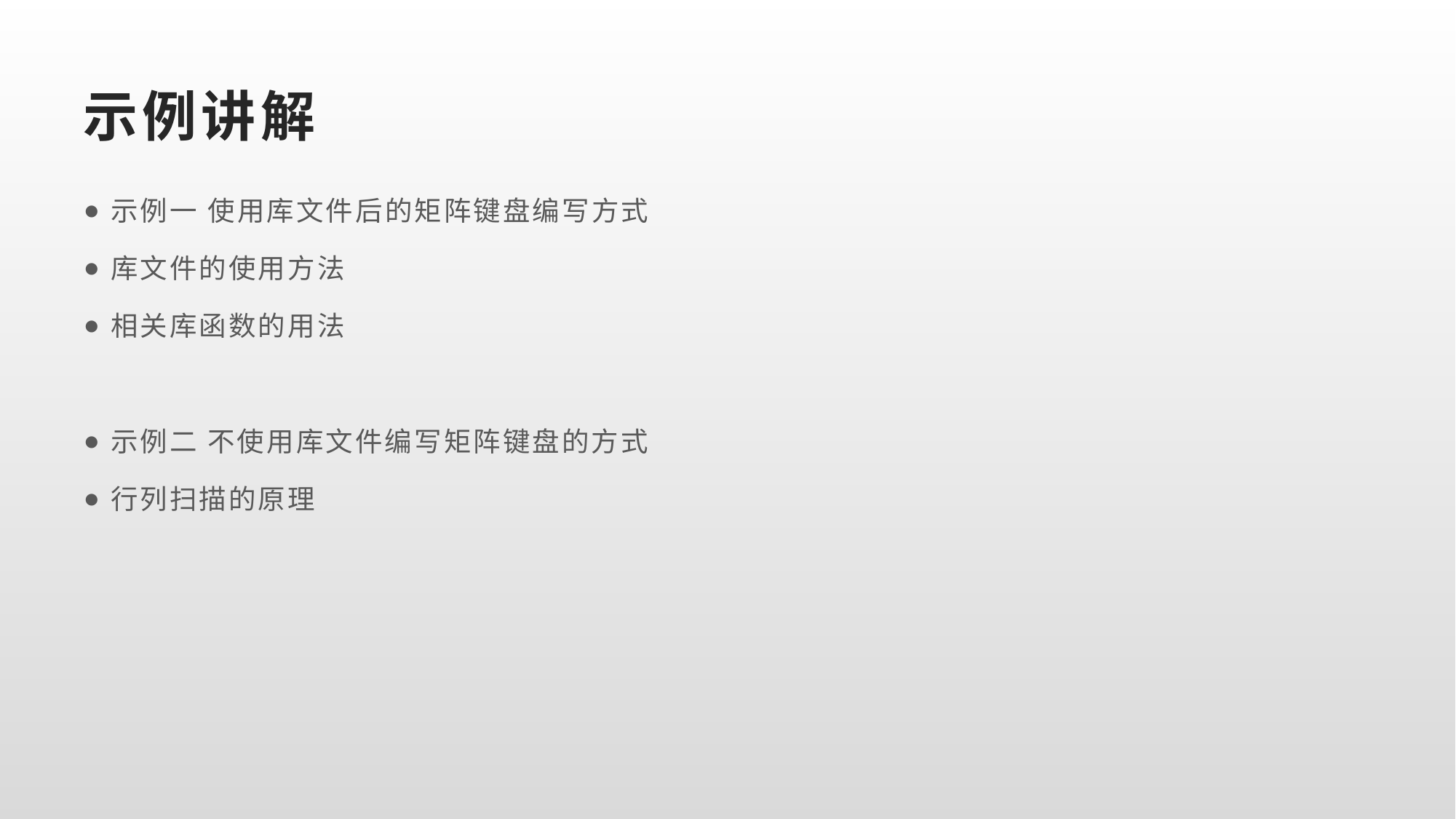

# 示例讲解
示例一 使用库文件后的矩阵键盘编写方式
库文件的使用方法
相关库函数的用法

示例二 不使用库文件编写矩阵键盘的方式
行列扫描的原理